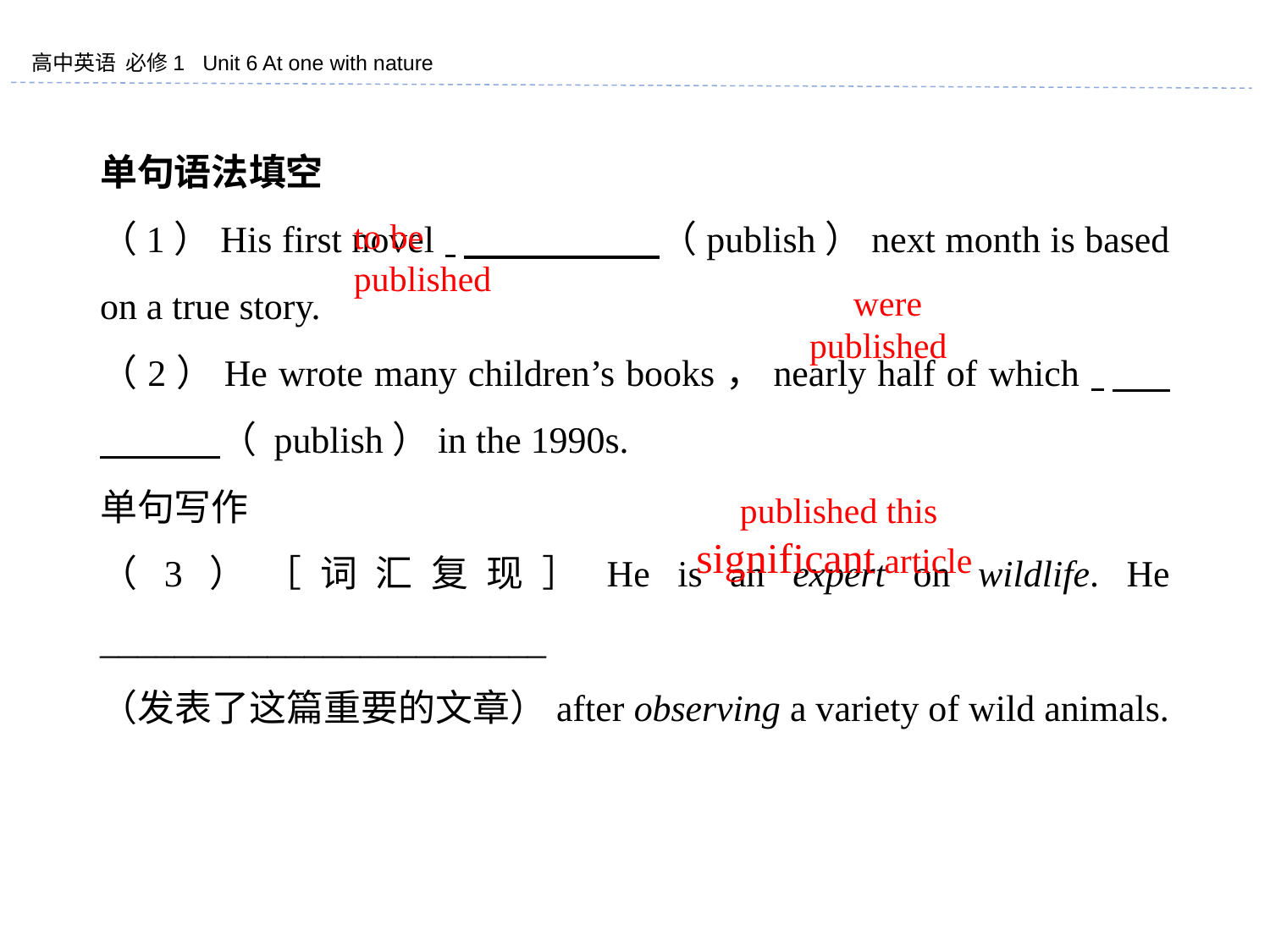

单句语法填空
（1）His first novel  　　　　     （publish）next month is based on a true story.
（2）He wrote many children’s books，nearly half of which  　   　　　 （ publish）in the 1990s.
单句写作
（3）［词汇复现］He is an expert on wildlife. He ________________________
（发表了这篇重要的文章）after observing a variety of wild animals.
to be published
　were published
　published this significant article